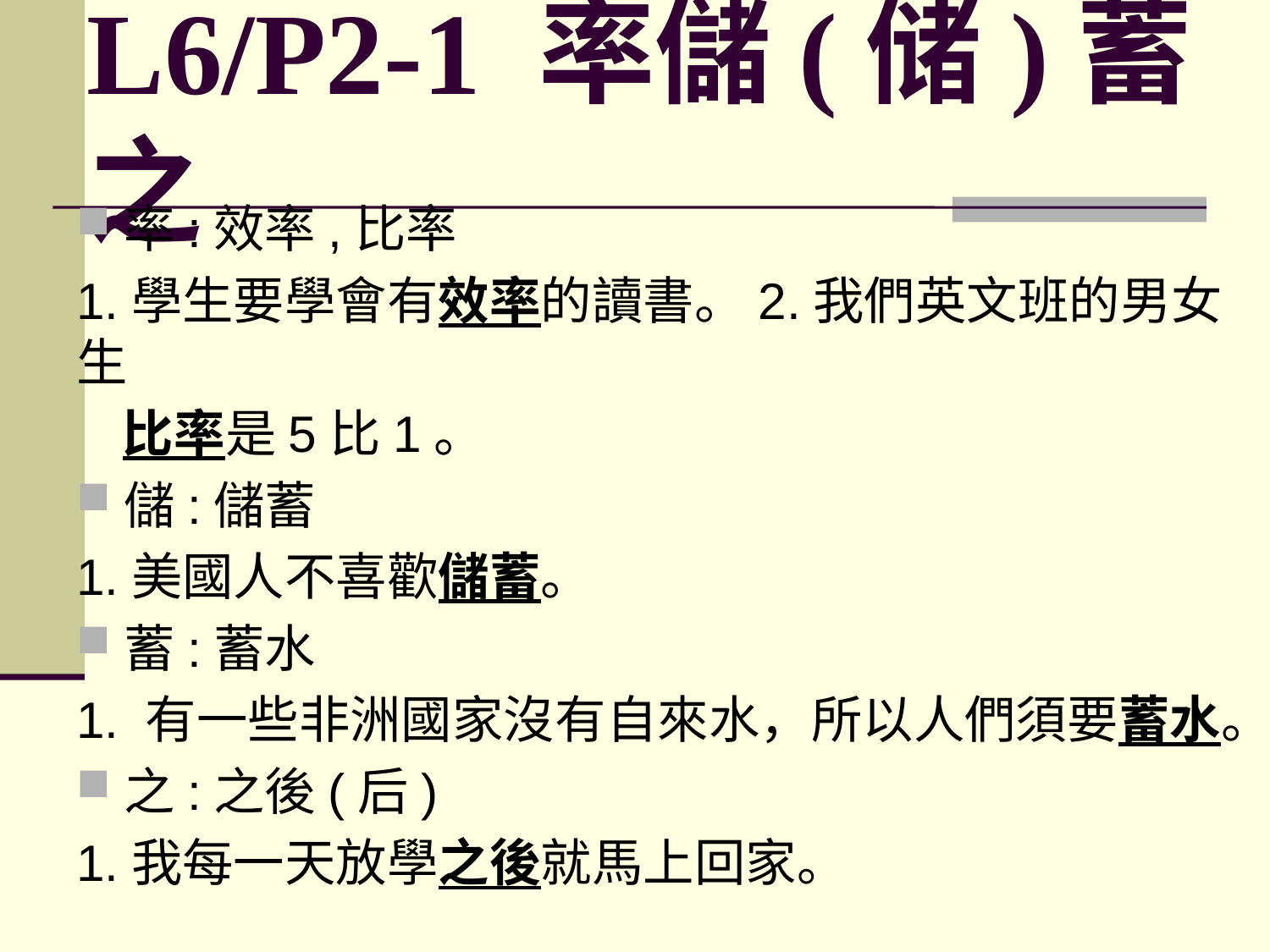

# L6/P2-1 率儲(储)蓄之
率:效率,比率
1.學生要學會有效率的讀書。2.我們英文班的男女生
   比率是5比1。
儲:儲蓄
1.美國人不喜歡儲蓄。
蓄:蓄水
1. 有一些非洲國家沒有自來水，所以人們須要蓄水。
之:之後(后)
1.我每一天放學之後就馬上回家。